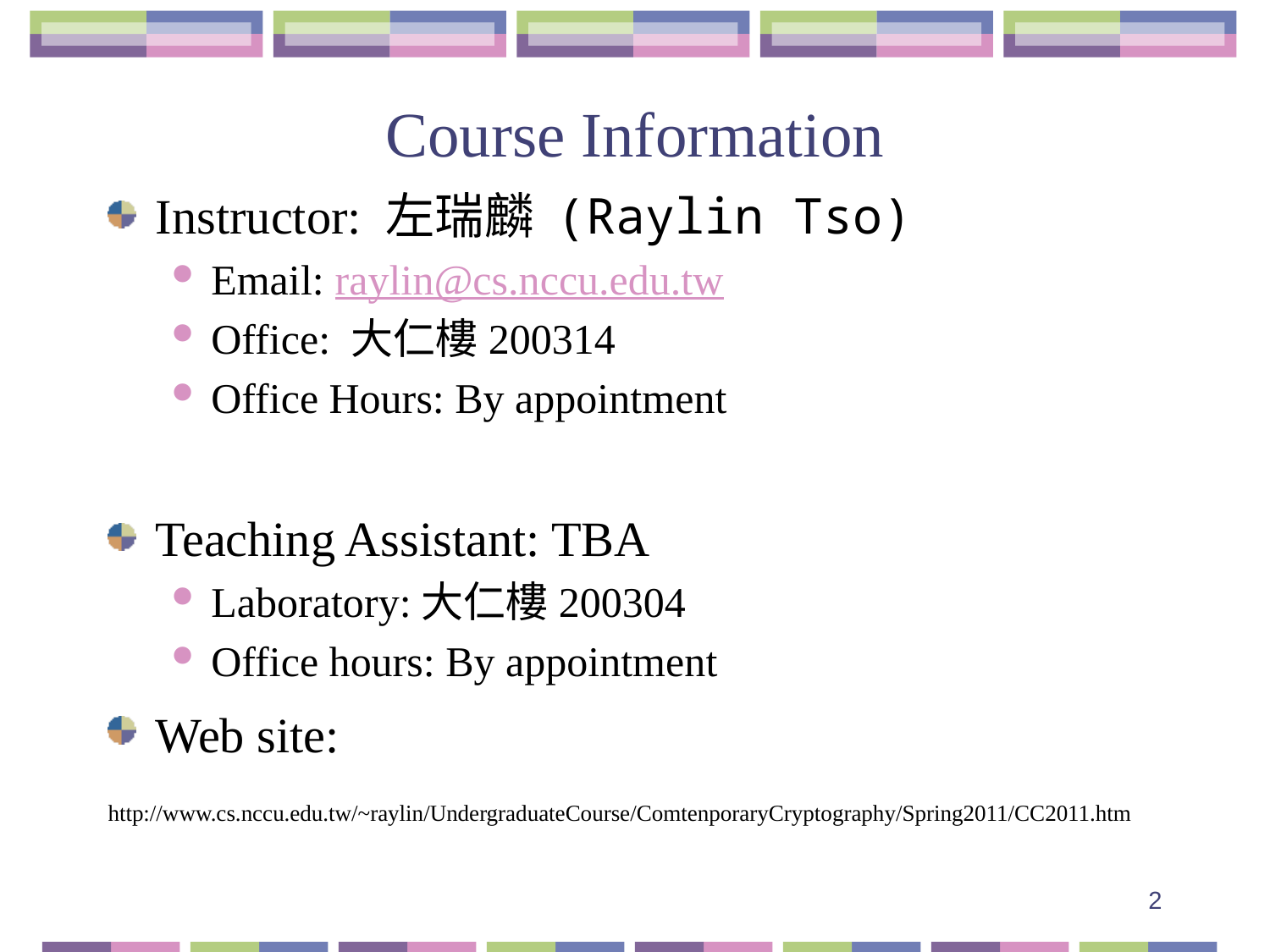

# Course Information
Instructor: 左瑞麟 (Raylin Tso)
Email: raylin@cs.nccu.edu.tw
Office: 大仁樓200314
Office Hours: By appointment

Teaching Assistant: TBA
Laboratory:大仁樓200304
Office hours: By appointment
Web site:

http://www.cs.nccu.edu.tw/~raylin/UndergraduateCourse/ComtenporaryCryptography/Spring2011/CC2011.htm

2